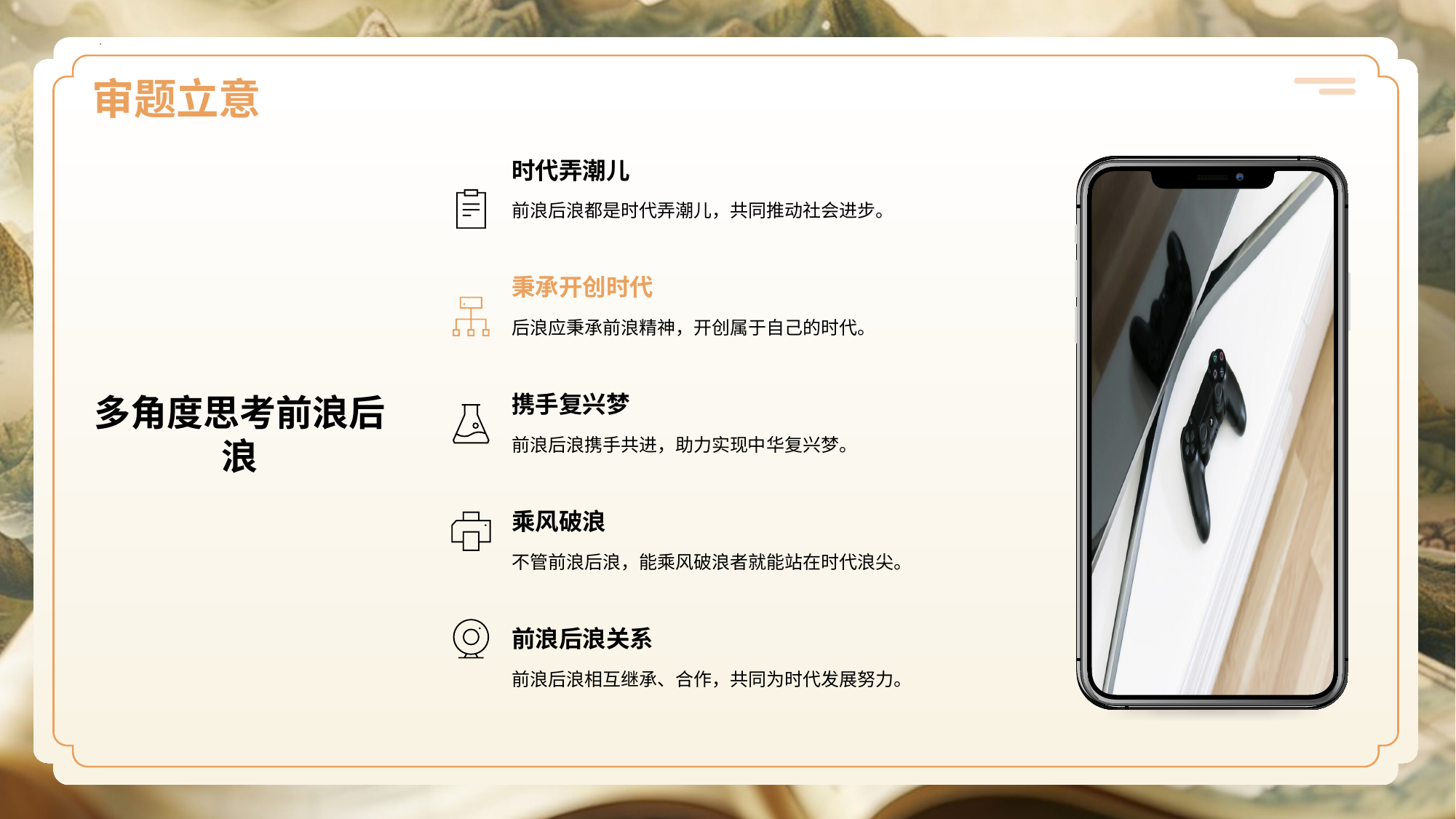

# 审题立意
多角度思考前浪后浪
时代弄潮儿

前浪后浪都是时代弄潮儿，共同推动社会进步。

秉承开创时代

后浪应秉承前浪精神，开创属于自己的时代。

携手复兴梦

前浪后浪携手共进，助力实现中华复兴梦。
乘风破浪

不管前浪后浪，能乘风破浪者就能站在时代浪尖。
前浪后浪关系

前浪后浪相互继承、合作，共同为时代发展努力。